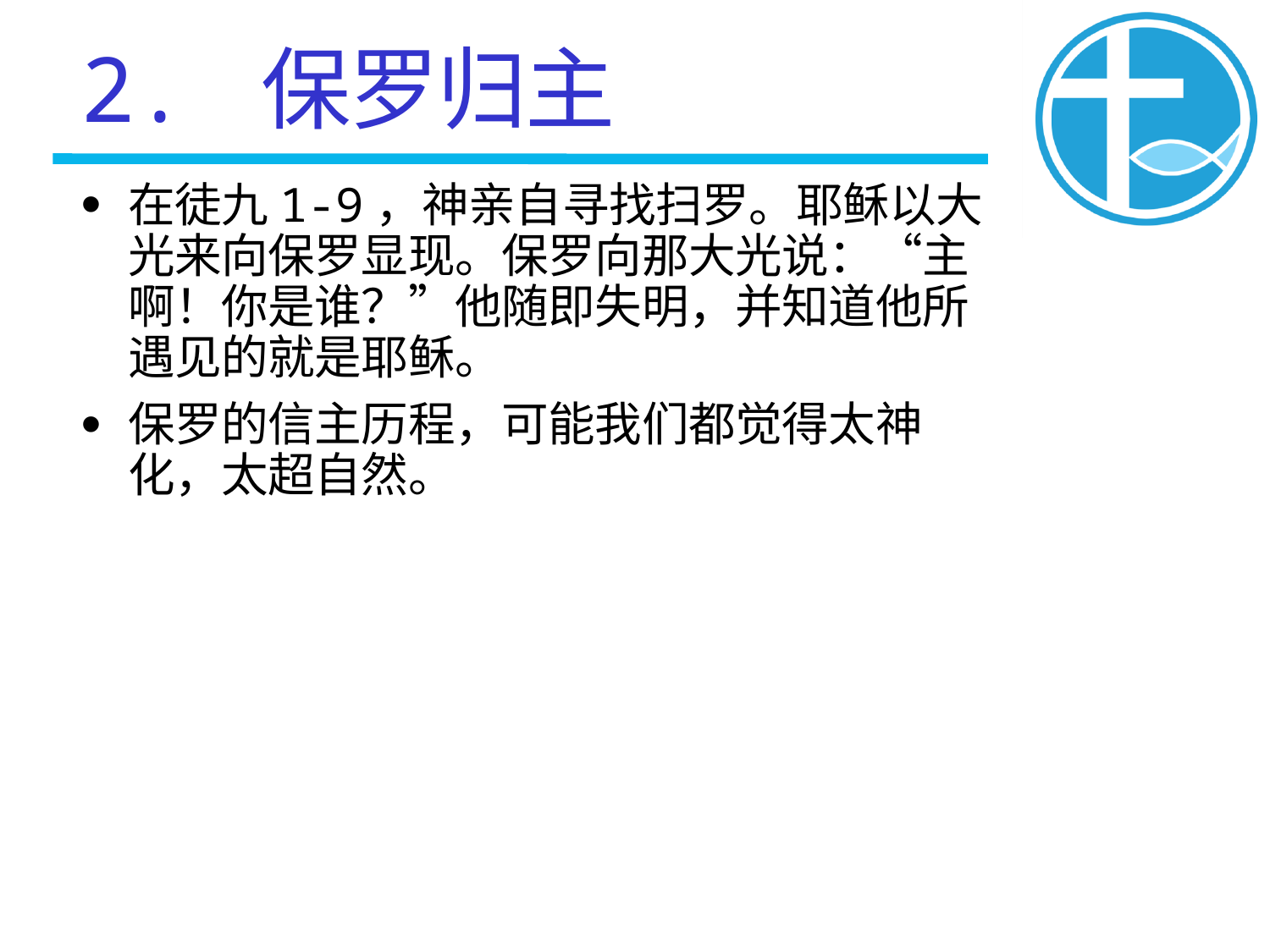

# 2. 保罗归主
在徒九1-9，神亲自寻找扫罗。耶稣以大光来向保罗显现。保罗向那大光说：“主啊！你是谁？”他随即失明，并知道他所遇见的就是耶稣。
保罗的信主历程，可能我们都觉得太神化，太超自然。